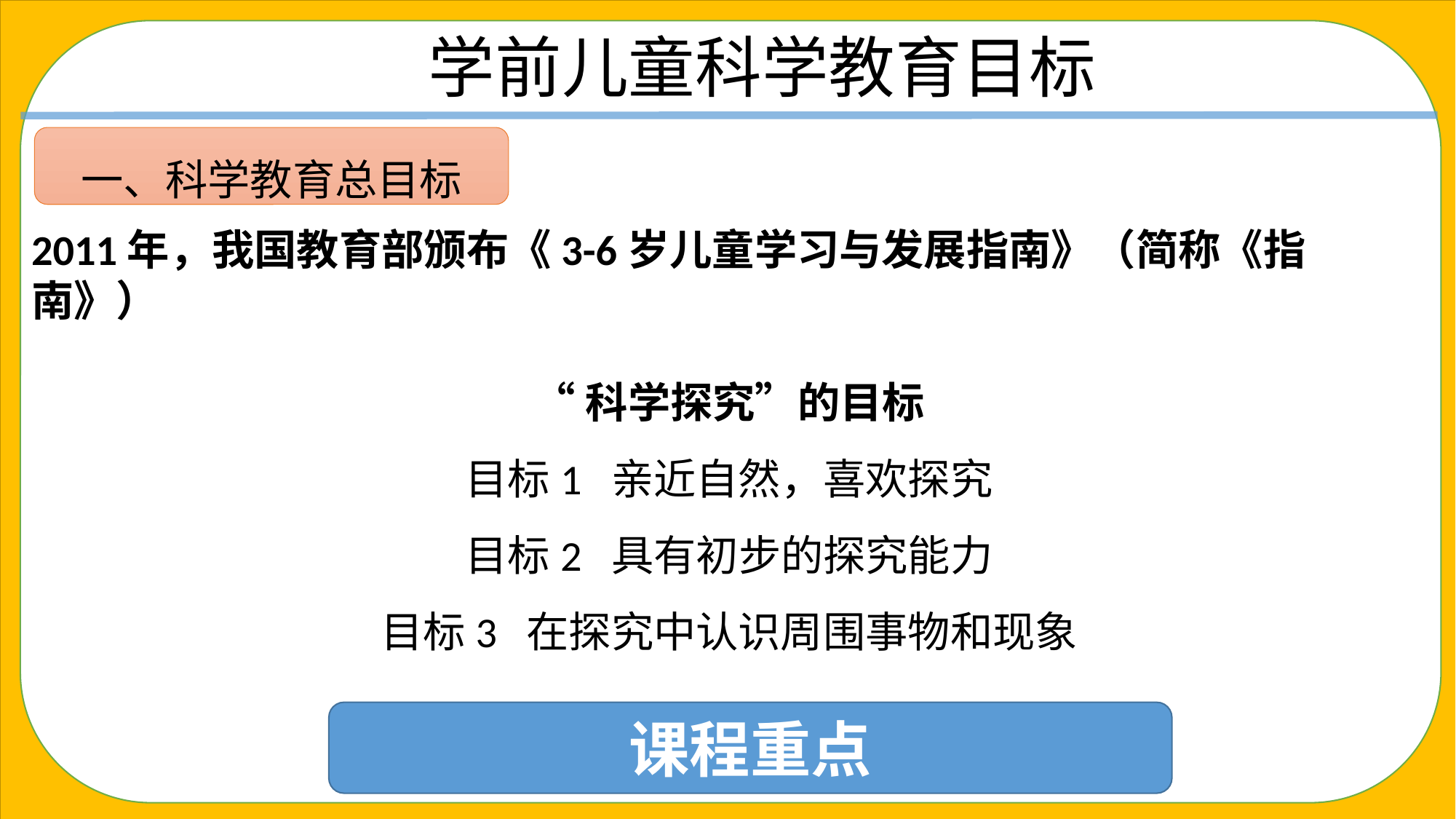

学前儿童科学教育目标

2011年，我国教育部颁布《3-6岁儿童学习与发展指南》（简称《指南》）

“科学探究”的目标
目标1  亲近自然，喜欢探究
目标2  具有初步的探究能力
目标3  在探究中认识周围事物和现象
一、科学教育总目标
课程重点